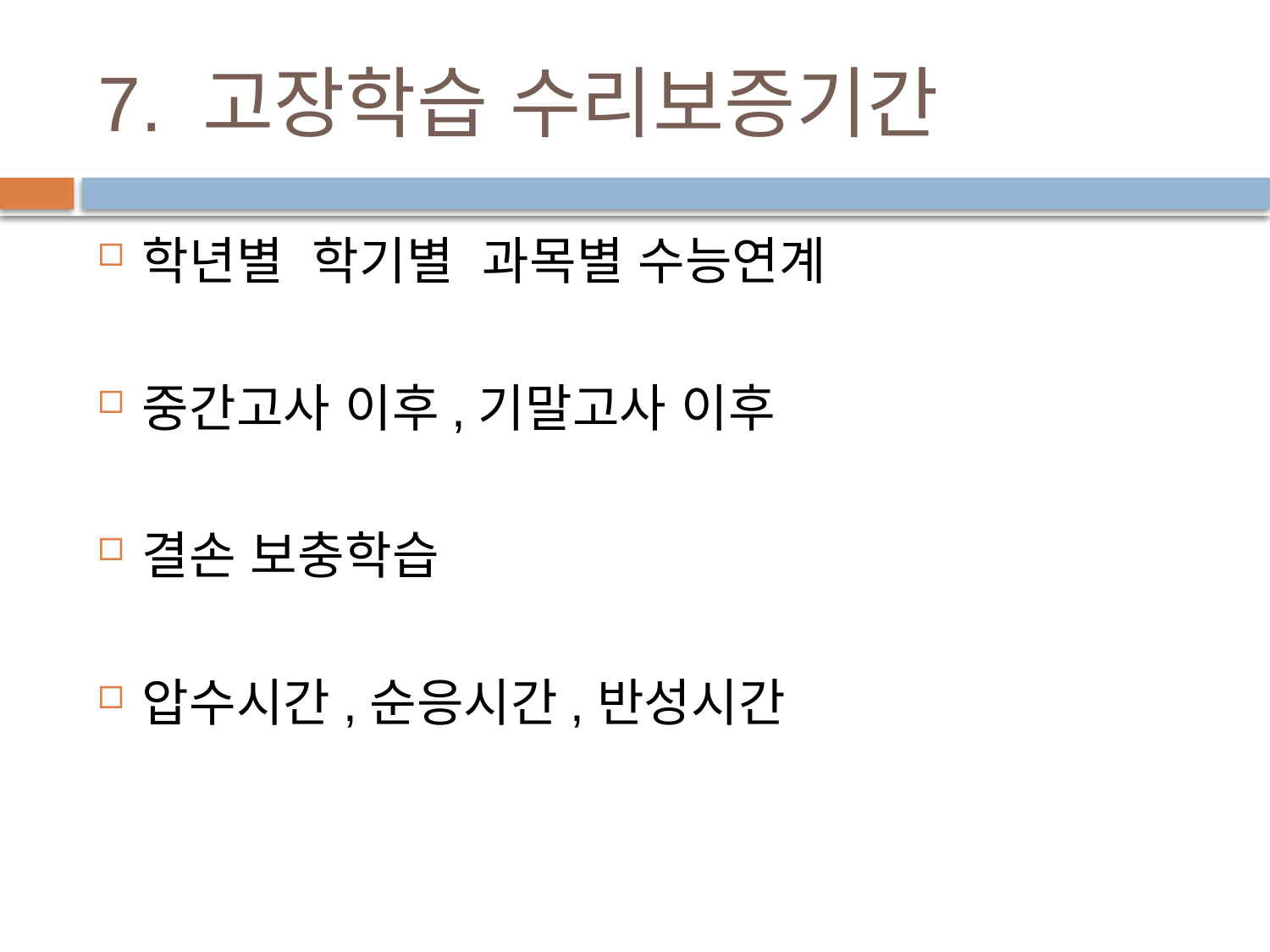

# 7. 고장학습 수리보증기간
학년별  학기별  과목별 수능연계

중간고사 이후,기말고사 이후

결손 보충학습

압수시간,순응시간,반성시간